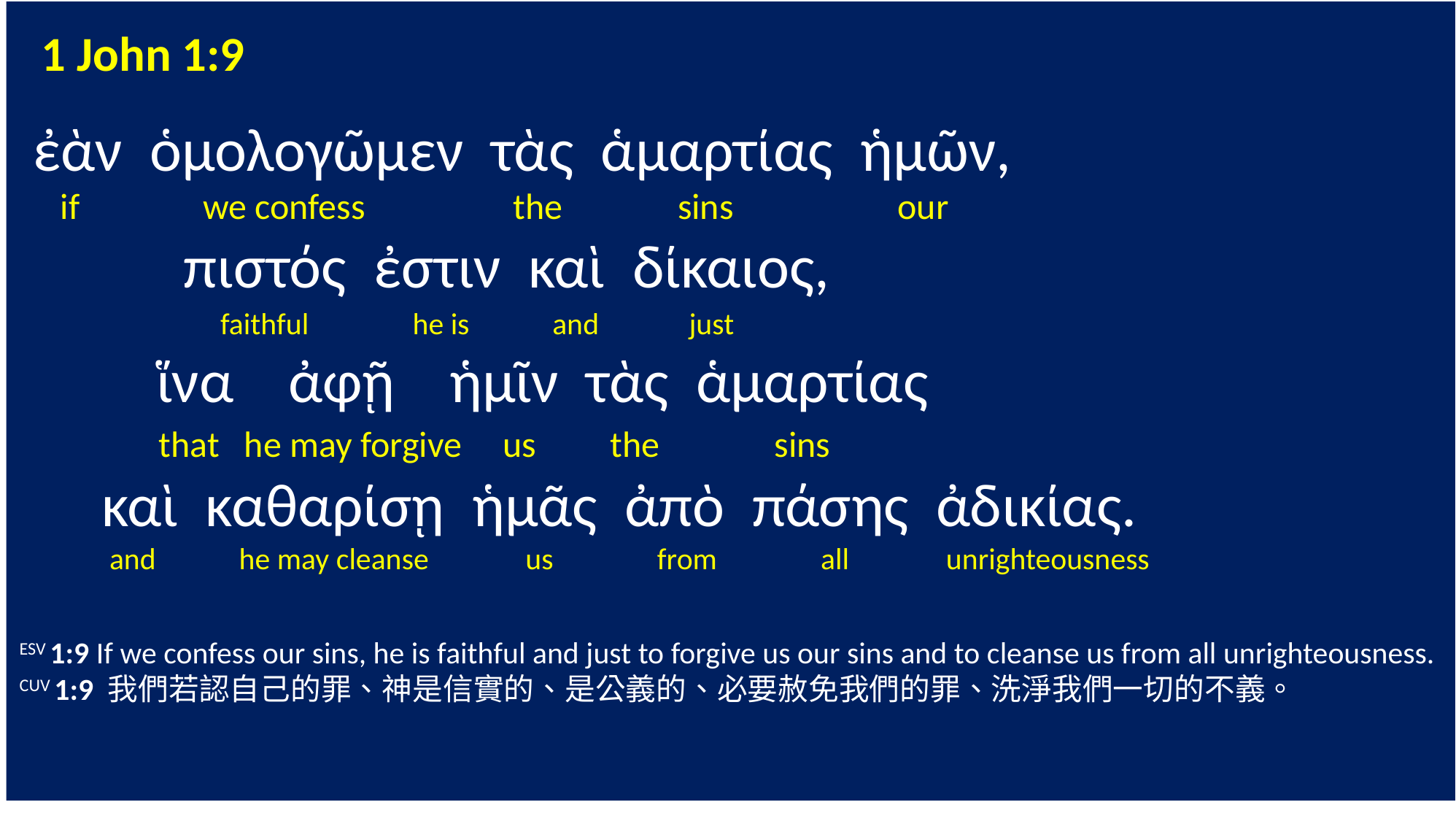

1 John 1:9

 ἐὰν  ὁμολογῶμεν  τὰς  ἁμαρτίας  ἡμῶν,
     if               we confess                  the              sins                    our
            πιστός  ἐστιν  καὶ  δίκαιος,
                             faithful               he is            and             just
          ἵνα    ἀφῇ    ἡμῖν  τὰς  ἁμαρτίας
                 that   he may forgive     us         the              sins
      καὶ  καθαρίσῃ  ἡμᾶς  ἀπὸ  πάσης  ἀδικίας.
             and            he may cleanse              us               from               all              unrighteousness

ESV 1:9 If we confess our sins, he is faithful and just to forgive us our sins and to cleanse us from all unrighteousness.
CUV 1:9 我們若認自己的罪、神是信實的、是公義的、必要赦免我們的罪、洗淨我們一切的不義。